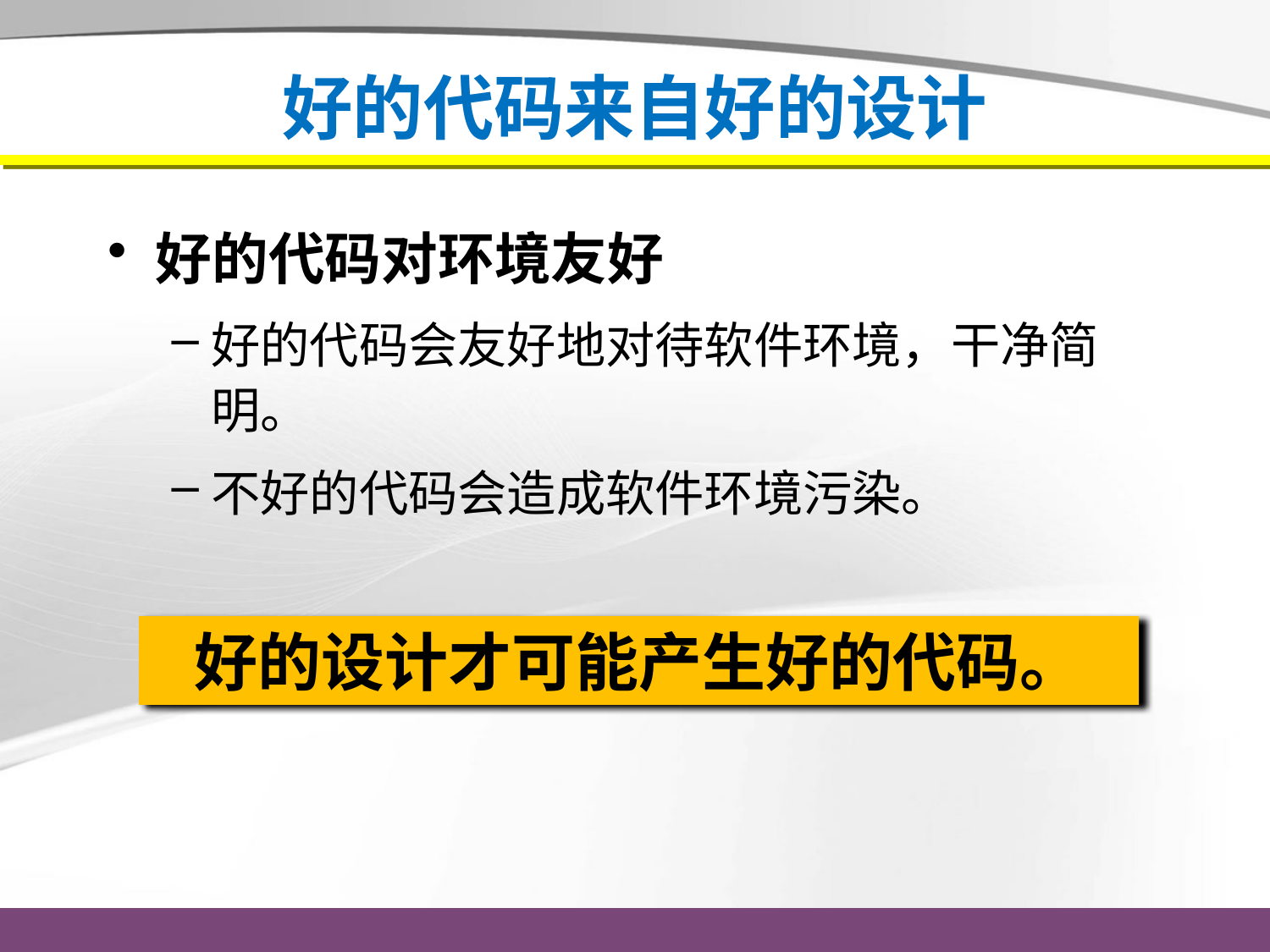

# 好的代码来自好的设计
好的代码对环境友好
好的代码会友好地对待软件环境，干净简明。
不好的代码会造成软件环境污染。
好的设计才可能产生好的代码。